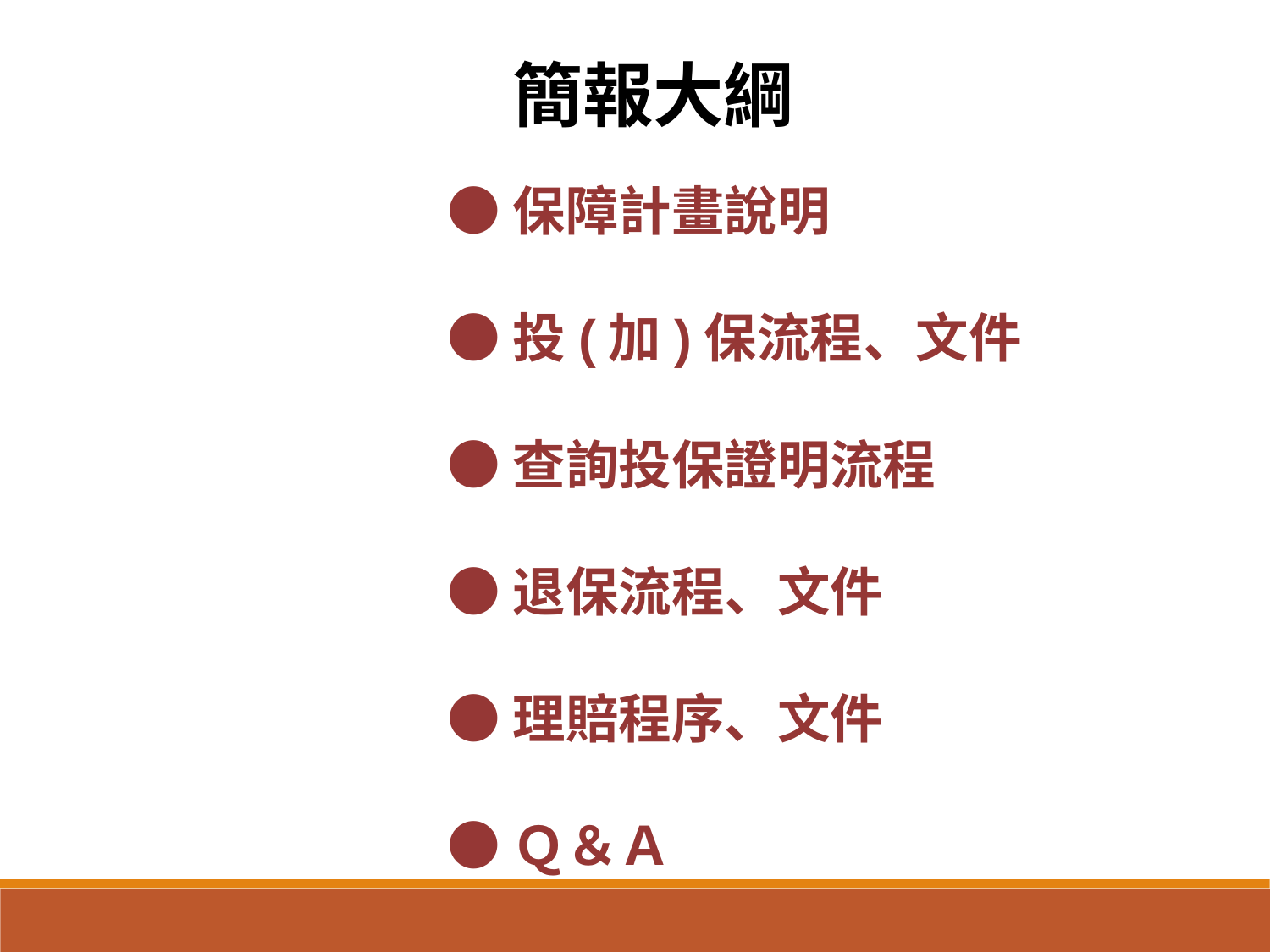

簡報大綱
●保障計畫說明
●投(加)保流程、文件
●查詢投保證明流程
●退保流程、文件
●理賠程序、文件
●Ｑ＆Ａ